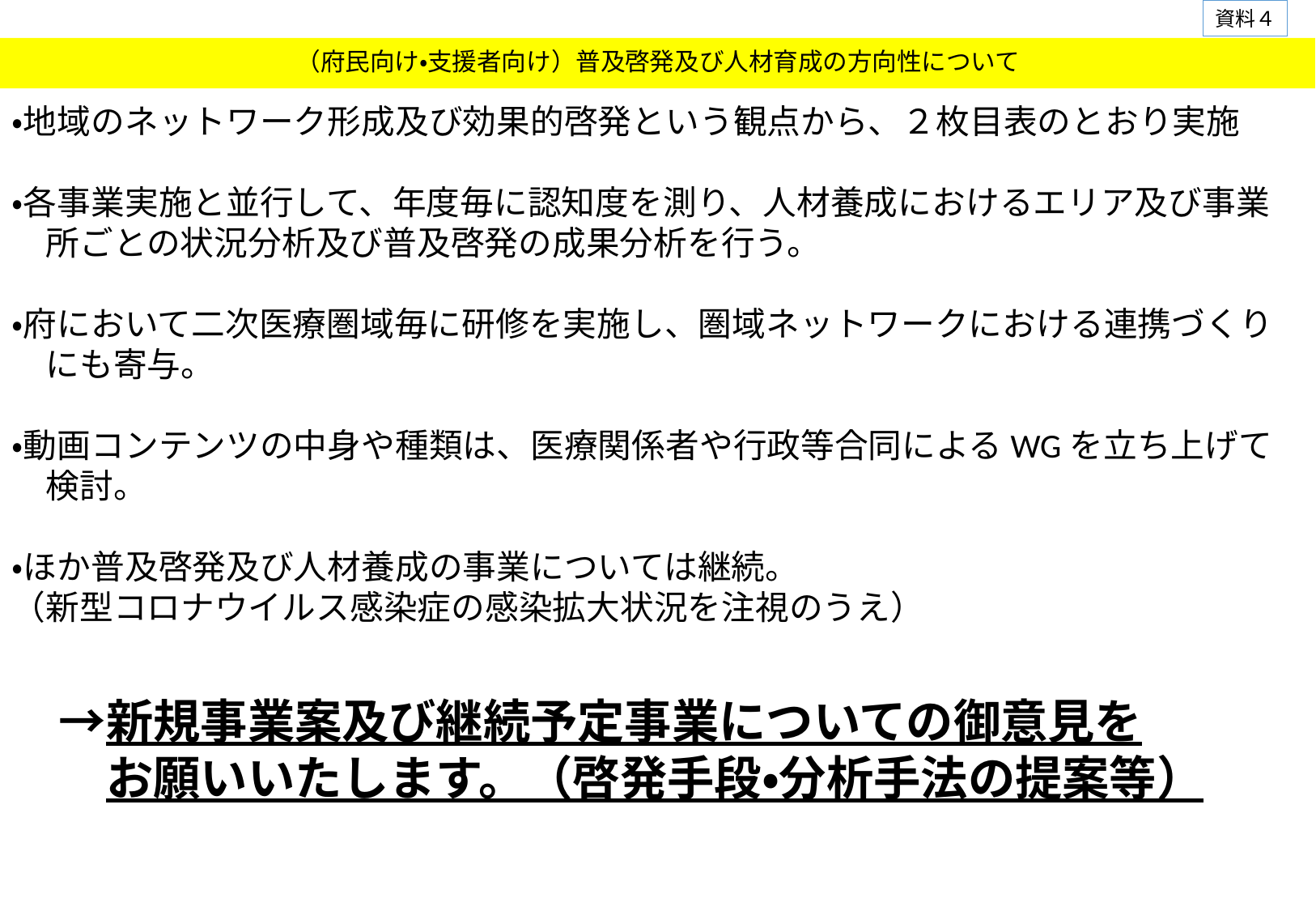

資料４
# （府民向け・支援者向け）普及啓発及び人材育成の方向性について
・地域のネットワーク形成及び効果的啓発という観点から、２枚目表のとおり実施

・各事業実施と並行して、年度毎に認知度を測り、人材養成におけるエリア及び事業
　所ごとの状況分析及び普及啓発の成果分析を行う。

・府において二次医療圏域毎に研修を実施し、圏域ネットワークにおける連携づくり
　にも寄与。

・動画コンテンツの中身や種類は、医療関係者や行政等合同によるWGを立ち上げて
　検討。

・ほか普及啓発及び人材養成の事業については継続。
（新型コロナウイルス感染症の感染拡大状況を注視のうえ）

　→新規事業案及び継続予定事業についての御意見を
　　お願いいたします。（啓発手段・分析手法の提案等）